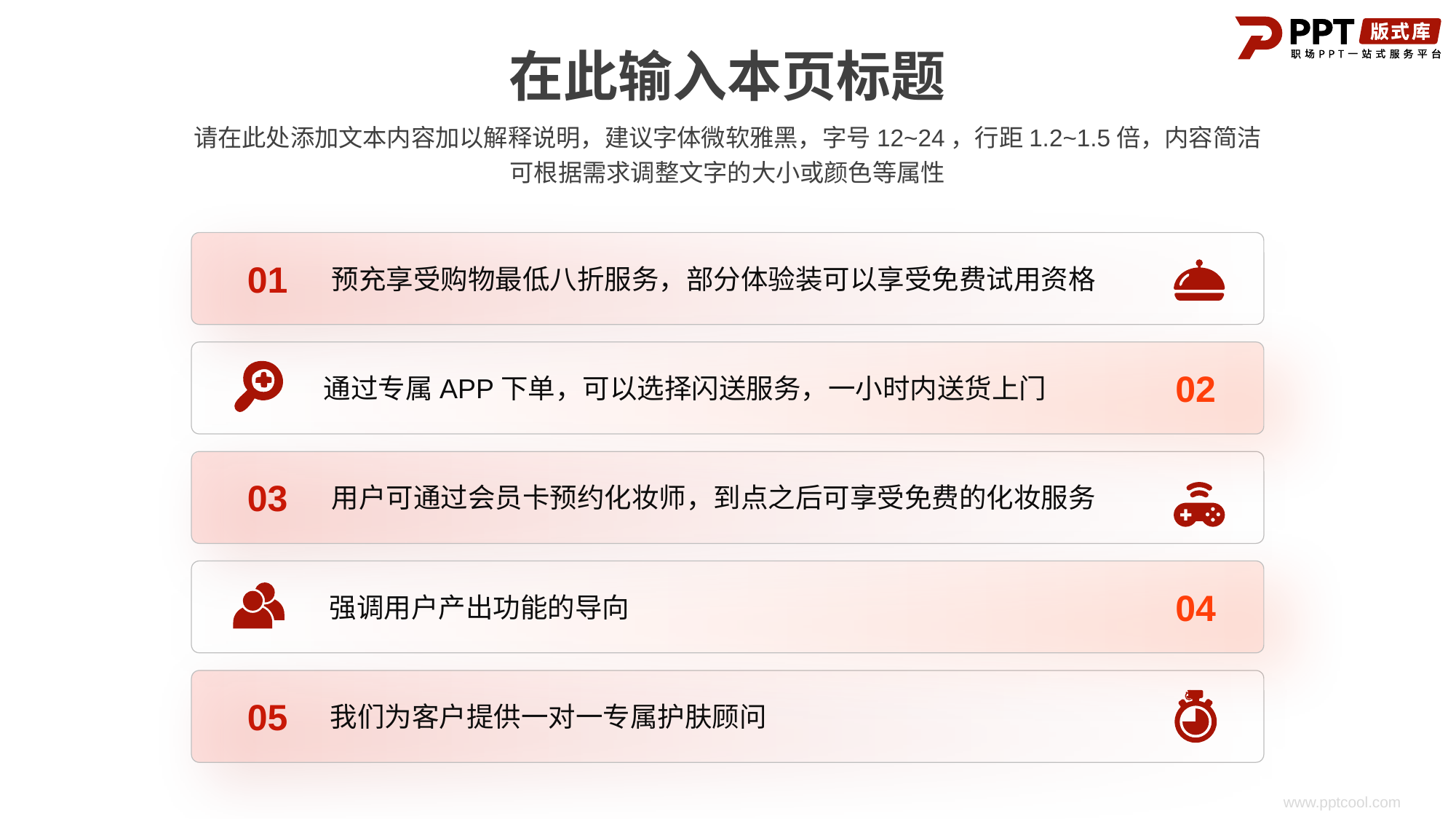

在此输入本页标题
请在此处添加文本内容加以解释说明，建议字体微软雅黑，字号12~24，行距1.2~1.5倍，内容简洁
可根据需求调整文字的大小或颜色等属性

01
预充享受购物最低八折服务，部分体验装可以享受免费试用资格

02

通过专属APP下单，可以选择闪送服务，一小时内送货上门

03
用户可通过会员卡预约化妆师，到点之后可享受免费的化妆服务

04

强调用户产出功能的导向

05

我们为客户提供一对一专属护肤顾问
www.pptcool.com